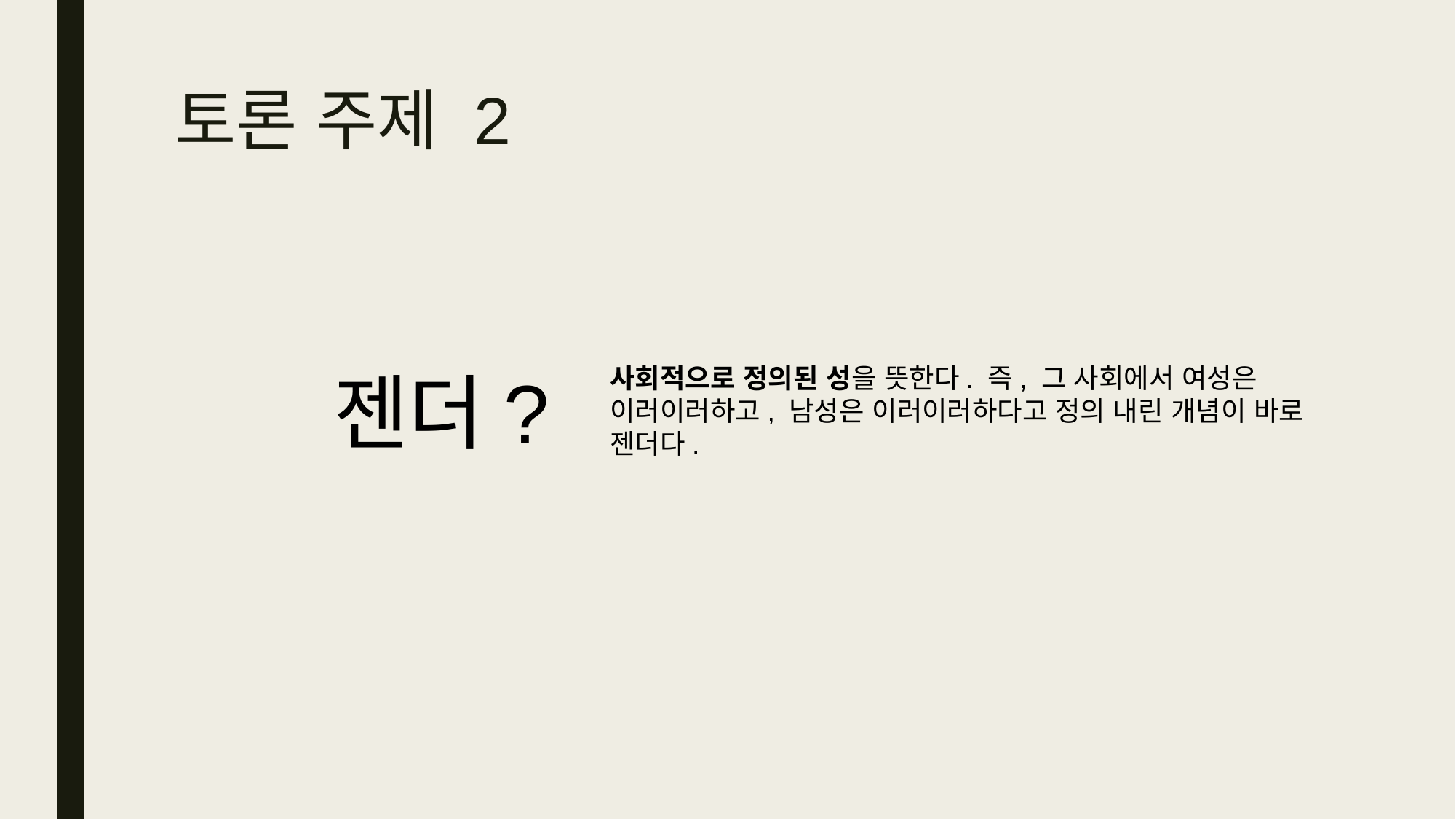

# 토론 주제 2
젠더?
사회적으로 정의된 성을 뜻한다. 즉, 그 사회에서 여성은 이러이러하고, 남성은 이러이러하다고 정의 내린 개념이 바로 젠더다.